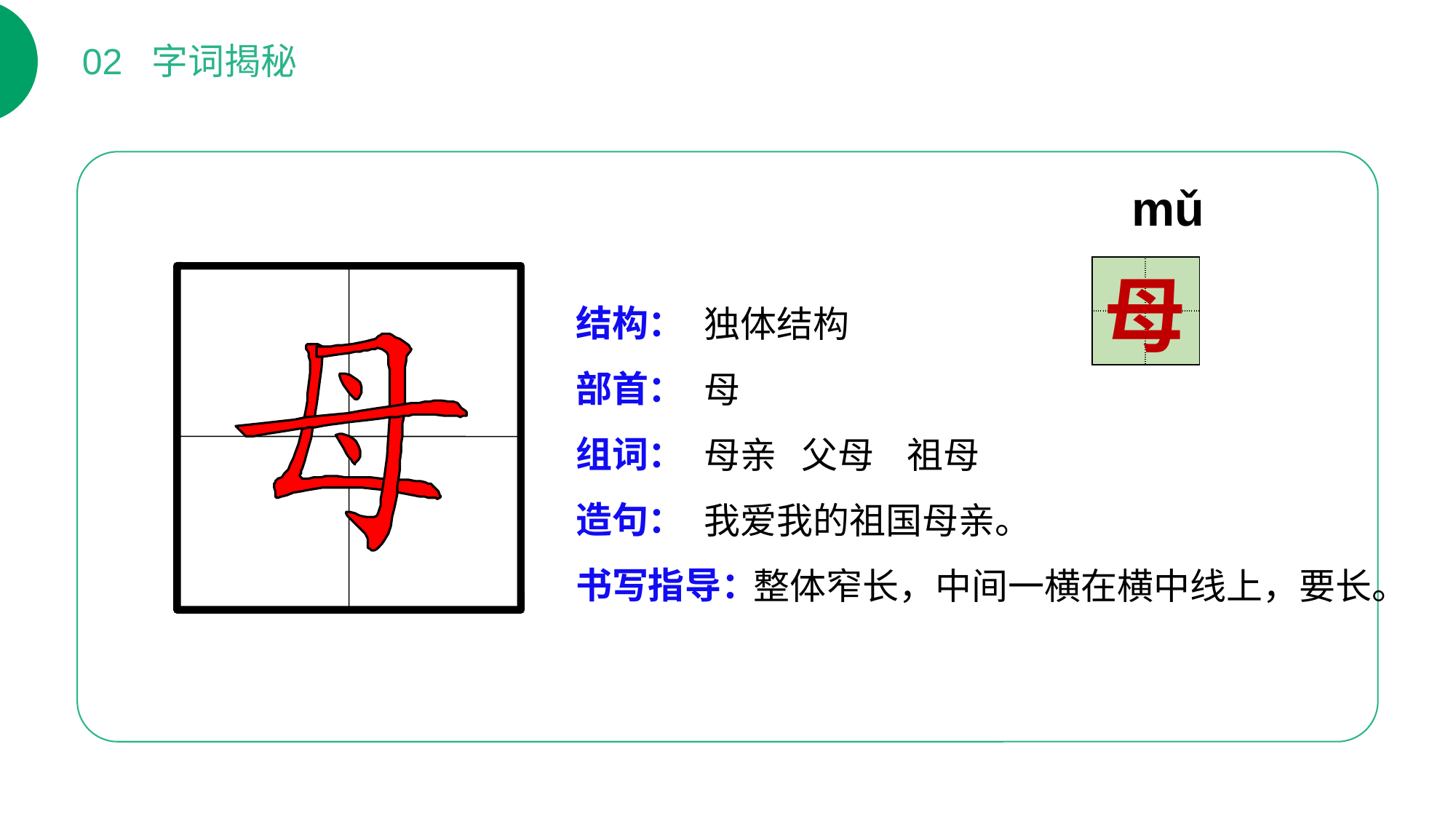

02  字词揭秘
mǔ
|  |  |
| --- | --- |
|  |  |
母

结构：
部首：
组词：
造句：
书写指导：
独体结构
母
母亲   父母    祖母
我爱我的祖国母亲。
     整体窄长，中间一横在横中线上，要长。